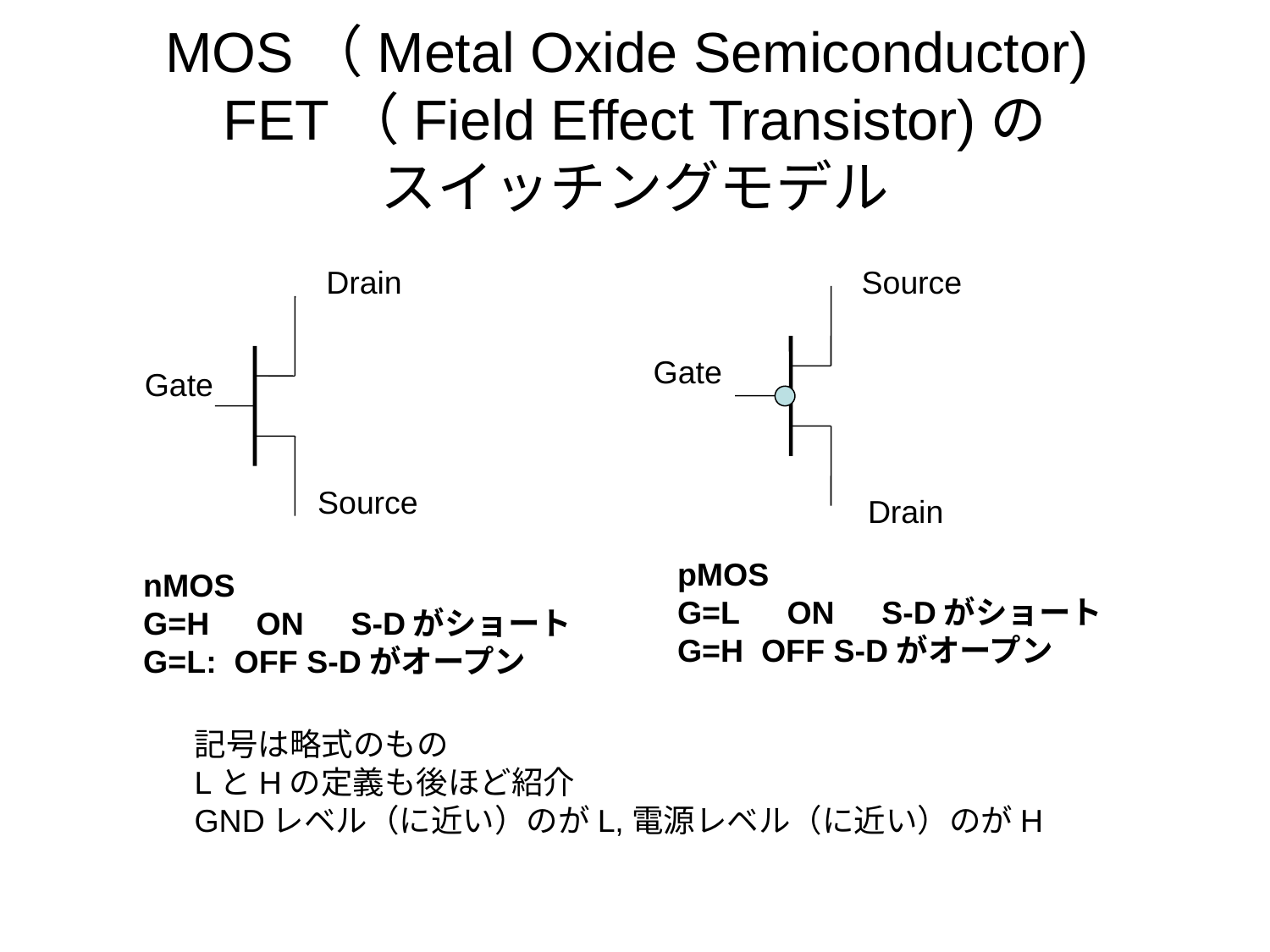

# MOS（Metal Oxide Semiconductor) FET（Field Effect Transistor)の スイッチングモデル
Drain
Source

Gate
Gate

Source
Drain
pMOS
G=L　ON　S-Dがショート
G=H  OFF S-Dがオープン
nMOS
G=H　ON　S-Dがショート
G=L:  OFF S-Dがオープン
記号は略式のもの
LとHの定義も後ほど紹介
GNDレベル（に近い）のがL,電源レベル（に近い）のがH